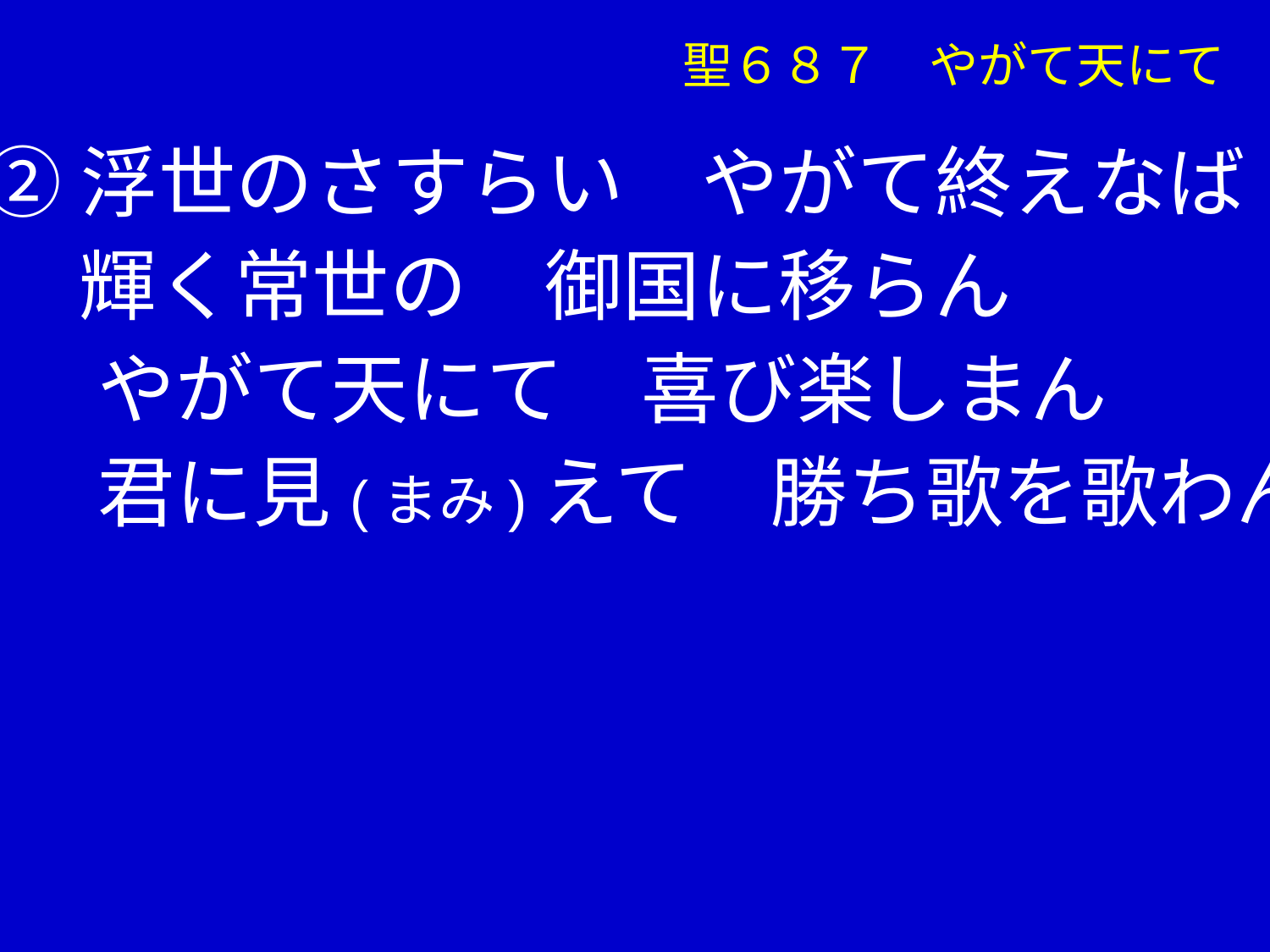

聖６８７　やがて天にて
②浮世のさすらい　やがて終えなば
　 輝く常世の　御国に移らん
 　やがて天にて　喜び楽しまん
 　君に見(まみ)えて　勝ち歌を歌わん